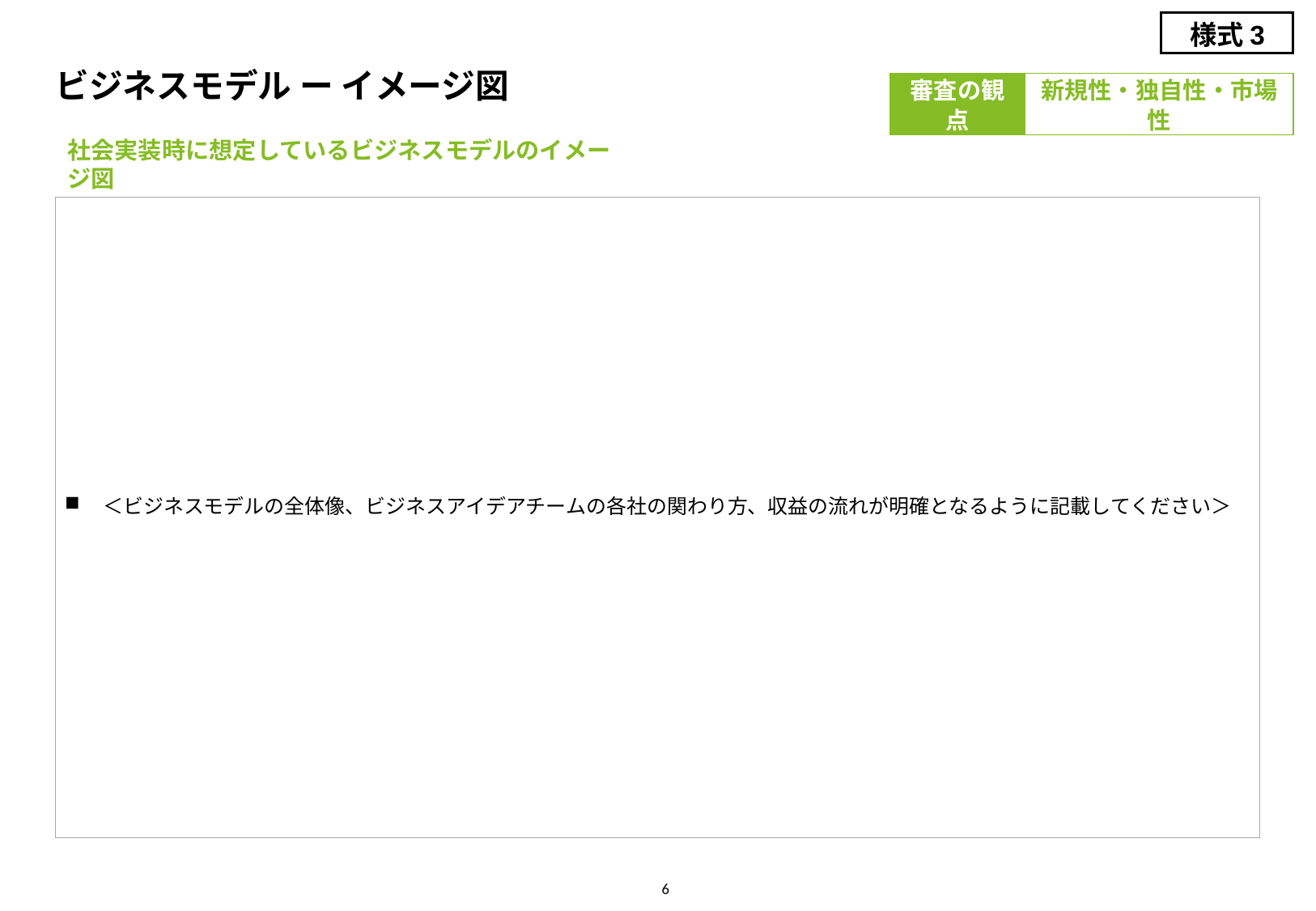

様式3
# ビジネスモデル ー イメージ図
審査の観点
新規性・独自性・市場性
社会実装時に想定しているビジネスモデルのイメージ図
＜ビジネスモデルの全体像、ビジネスアイデアチームの各社の関わり方、収益の流れが明確となるように記載してください＞
6